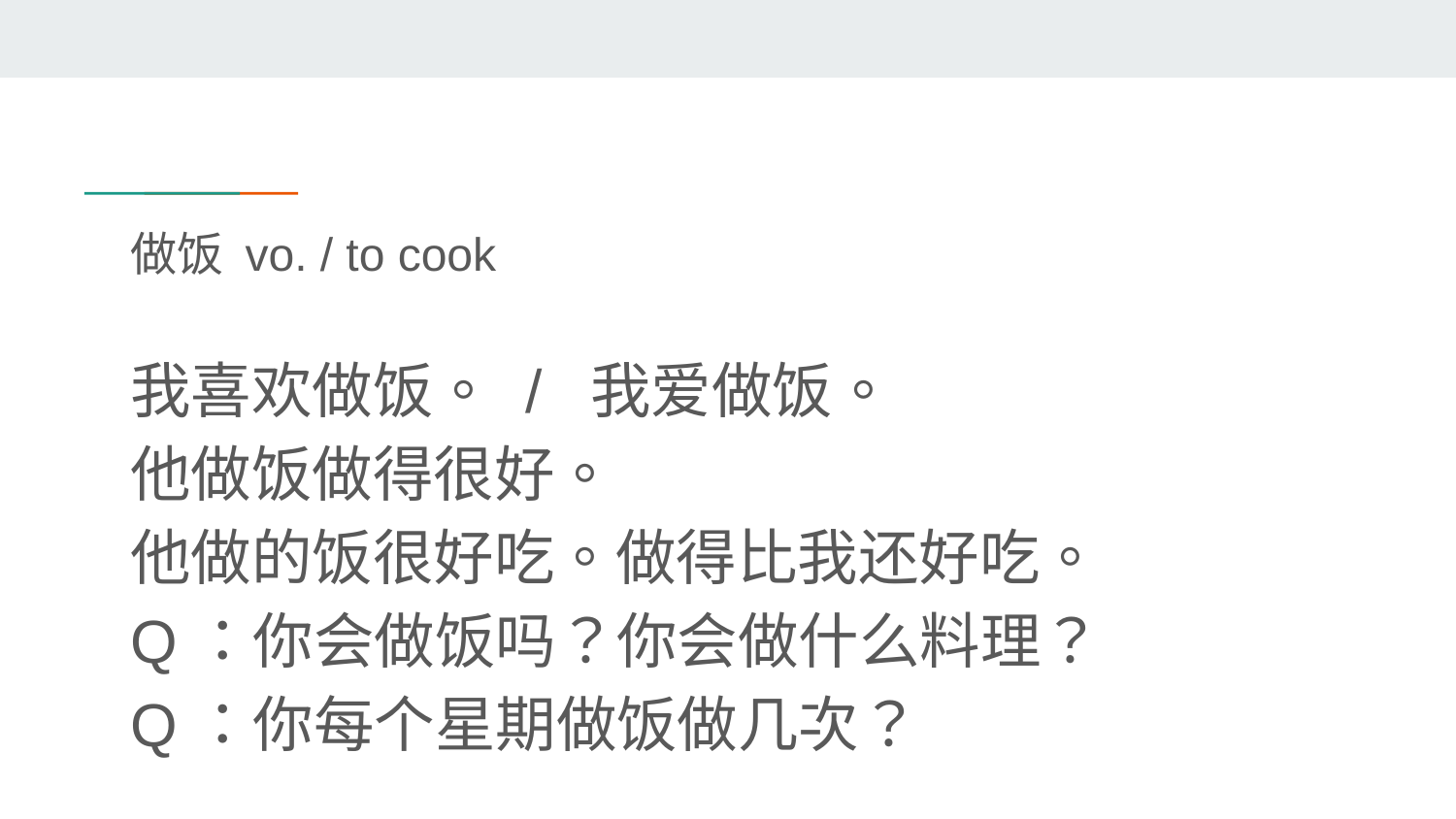

# 做饭 vo. / to cook
我喜欢做饭。 /  我爱做饭。
他做饭做得很好。
他做的饭很好吃。做得比我还好吃。
Q：你会做饭吗？你会做什么料理？
Q：你每个星期做饭做几次？